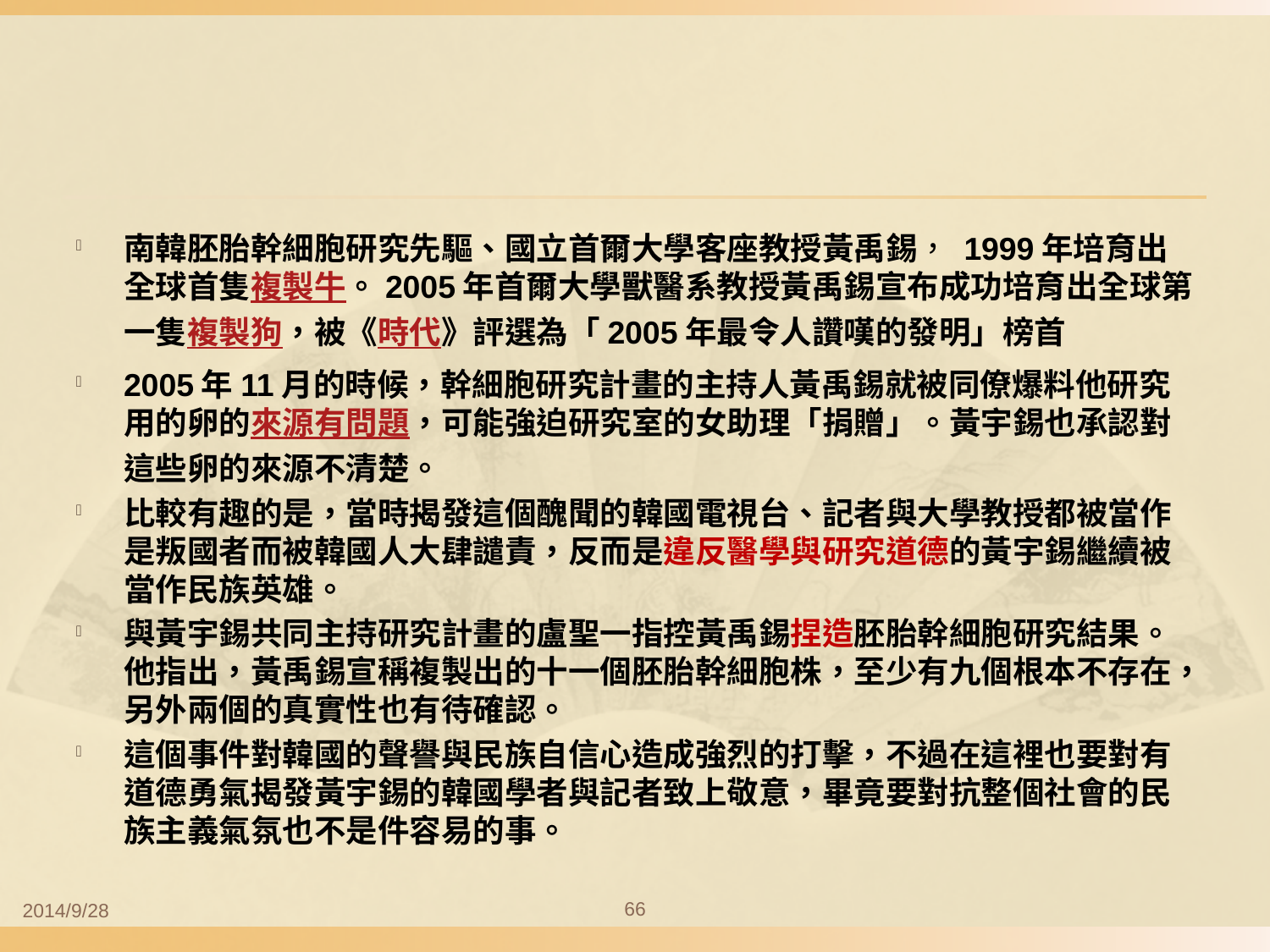

#
南韓胚胎幹細胞研究先驅、國立首爾大學客座教授黃禹錫， 1999年培育出全球首隻複製牛。2005年首爾大學獸醫系教授黃禹錫宣布成功培育出全球第一隻複製狗，被《時代》評選為「2005年最令人讚嘆的發明」榜首
2005年11月的時候，幹細胞研究計畫的主持人黃禹錫就被同僚爆料他研究用的卵的來源有問題，可能強迫研究室的女助理「捐贈」。黃宇錫也承認對這些卵的來源不清楚。
比較有趣的是，當時揭發這個醜聞的韓國電視台、記者與大學教授都被當作是叛國者而被韓國人大肆譴責，反而是違反醫學與研究道德的黃宇錫繼續被當作民族英雄。
與黃宇錫共同主持研究計畫的盧聖一指控黃禹錫捏造胚胎幹細胞研究結果。他指出，黃禹錫宣稱複製出的十一個胚胎幹細胞株，至少有九個根本不存在，另外兩個的真實性也有待確認。
這個事件對韓國的聲譽與民族自信心造成強烈的打擊，不過在這裡也要對有道德勇氣揭發黃宇錫的韓國學者與記者致上敬意，畢竟要對抗整個社會的民族主義氣氛也不是件容易的事。
2014/9/28
66